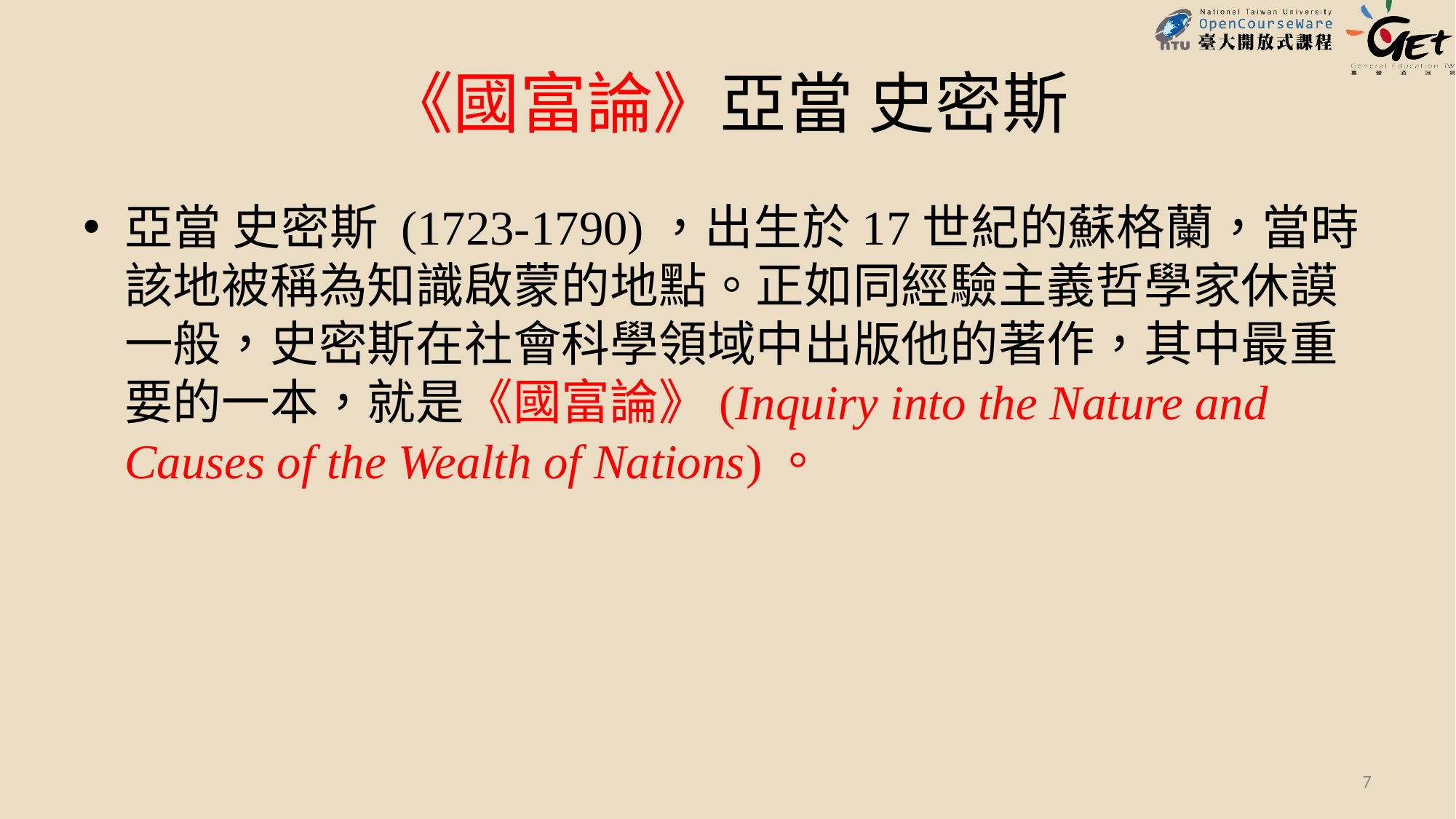

# 《國富論》亞當 史密斯
亞當 史密斯 (1723-1790)，出生於17世紀的蘇格蘭，當時該地被稱為知識啟蒙的地點。正如同經驗主義哲學家休謨一般，史密斯在社會科學領域中出版他的著作，其中最重要的一本，就是《國富論》(Inquiry into the Nature and Causes of the Wealth of Nations)。
7